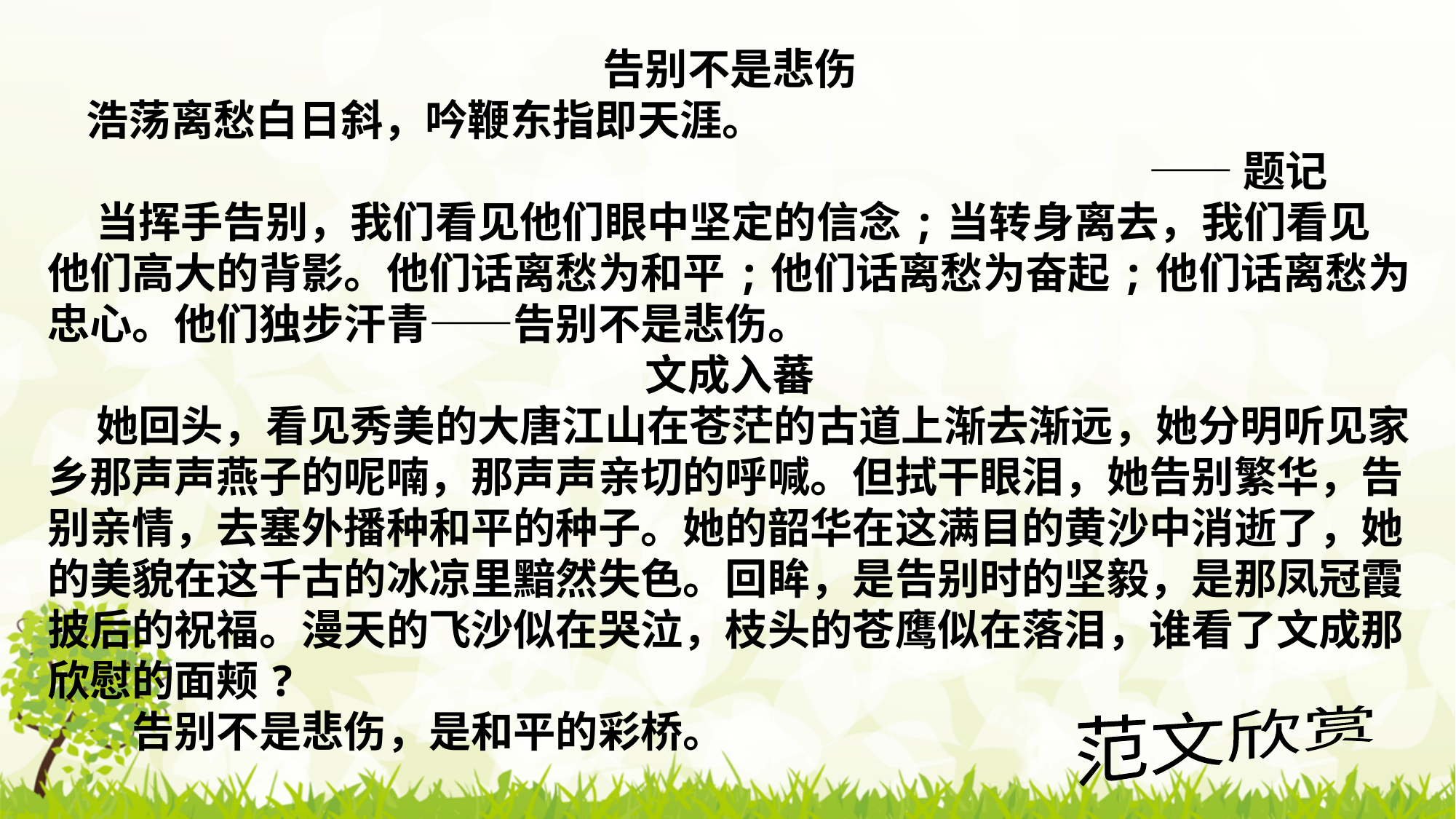

告别不是悲伤
   浩荡离愁白日斜，吟鞭东指即天涯。
——题记
    当挥手告别，我们看见他们眼中坚定的信念;当转身离去，我们看见他们高大的背影。他们话离愁为和平;他们话离愁为奋起;他们话离愁为忠心。他们独步汗青——告别不是悲伤。
文成入蕃
    她回头，看见秀美的大唐江山在苍茫的古道上渐去渐远，她分明听见家乡那声声燕子的呢喃，那声声亲切的呼喊。但拭干眼泪，她告别繁华，告别亲情，去塞外播种和平的种子。她的韶华在这满目的黄沙中消逝了，她的美貌在这千古的冰凉里黯然失色。回眸，是告别时的坚毅，是那凤冠霞披后的祝福。漫天的飞沙似在哭泣，枝头的苍鹰似在落泪，谁看了文成那欣慰的面颊?
　　告别不是悲伤，是和平的彩桥。
范文欣赏